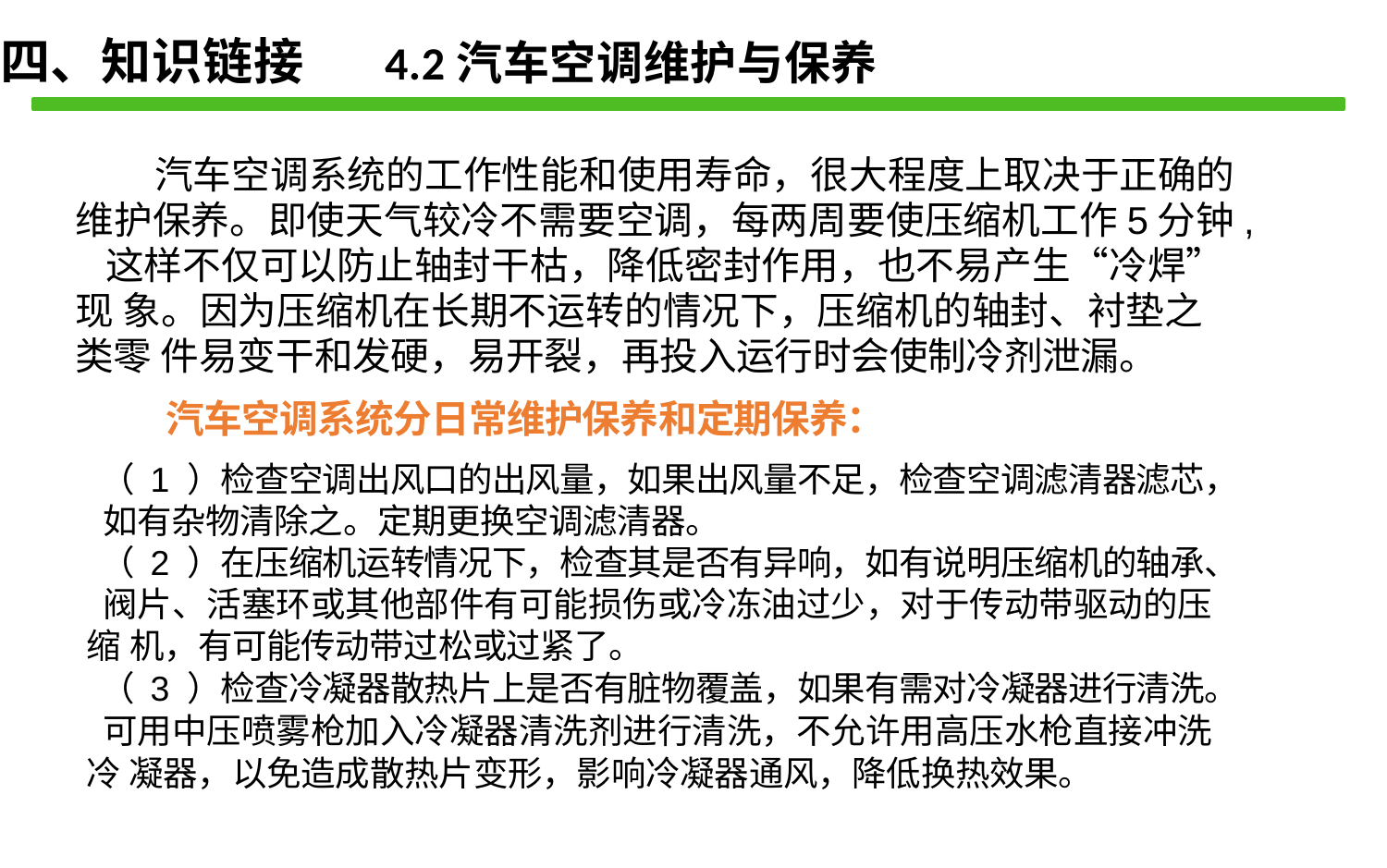

四、知识链接     4.2汽车空调维护与保养

汽车空调系统的工作性能和使用寿命，很大程度上取决于正确的 维护保养。即使天气较冷不需要空调，每两周要使压缩机工作5分钟,  这样不仅可以防止轴封干枯，降低密封作用，也不易产生“冷焊”现 象。因为压缩机在长期不运转的情况下，压缩机的轴封、衬垫之类零 件易变干和发硬，易开裂，再投入运行时会使制冷剂泄漏。
汽车空调系统分日常维护保养和定期保养：
（ 1 ）检查空调出风口的出风量，如果出风量不足，检查空调滤清器滤芯，  如有杂物清除之。定期更换空调滤清器。
（ 2 ）在压缩机运转情况下，检查其是否有异响，如有说明压缩机的轴承、  阀片、活塞环或其他部件有可能损伤或冷冻油过少，对于传动带驱动的压缩 机，有可能传动带过松或过紧了。
（ 3 ）检查冷凝器散热片上是否有脏物覆盖，如果有需对冷凝器进行清洗。  可用中压喷雾枪加入冷凝器清洗剂进行清洗，不允许用高压水枪直接冲洗冷 凝器，以免造成散热片变形，影响冷凝器通风，降低换热效果。